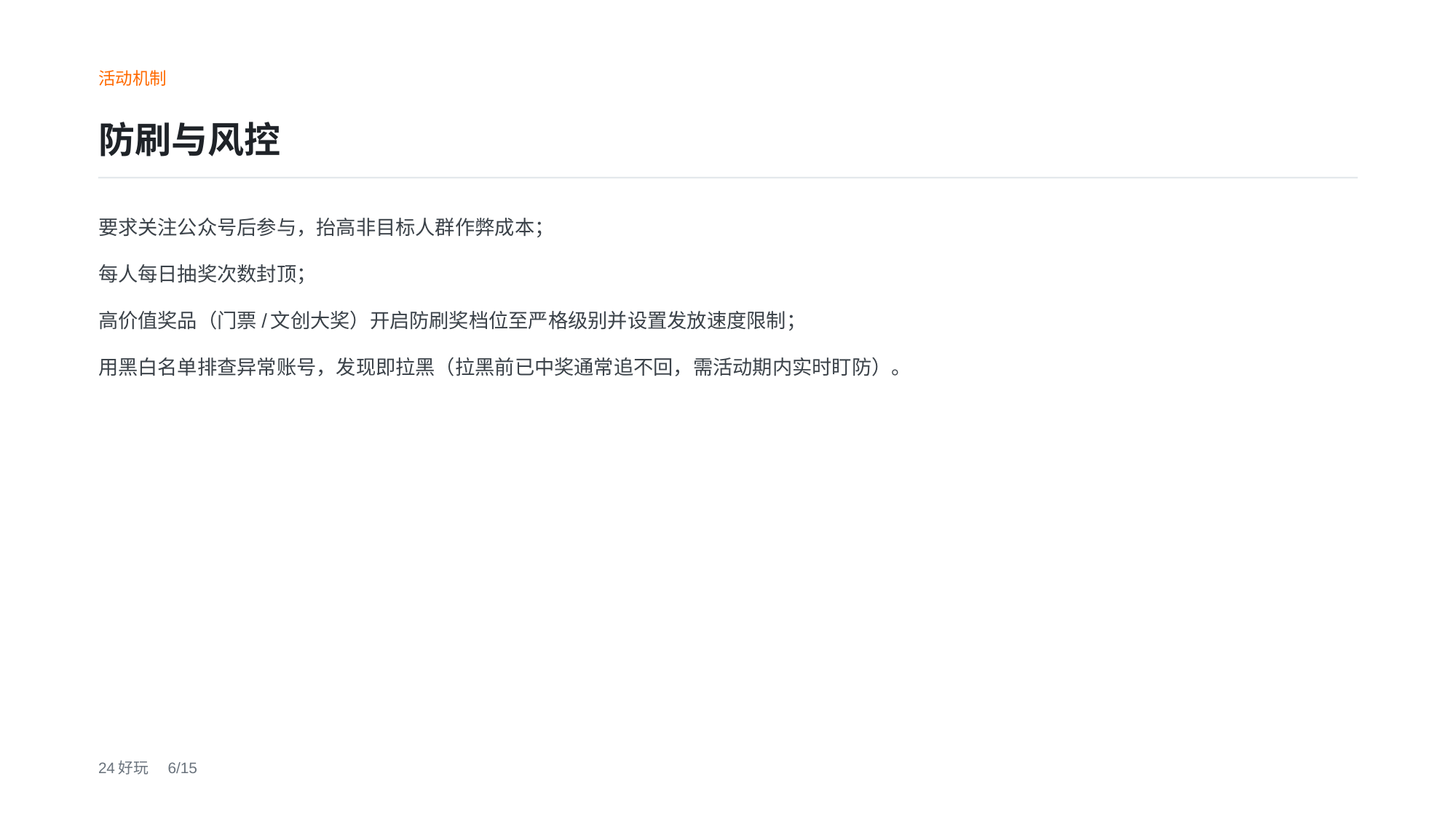

活动机制
防刷与风控

要求关注公众号后参与，抬高非目标人群作弊成本；
每人每日抽奖次数封顶；
高价值奖品（门票/文创大奖）开启防刷奖档位至严格级别并设置发放速度限制；
用黑白名单排查异常账号，发现即拉黑（拉黑前已中奖通常追不回，需活动期内实时盯防）。
24好玩　6/15